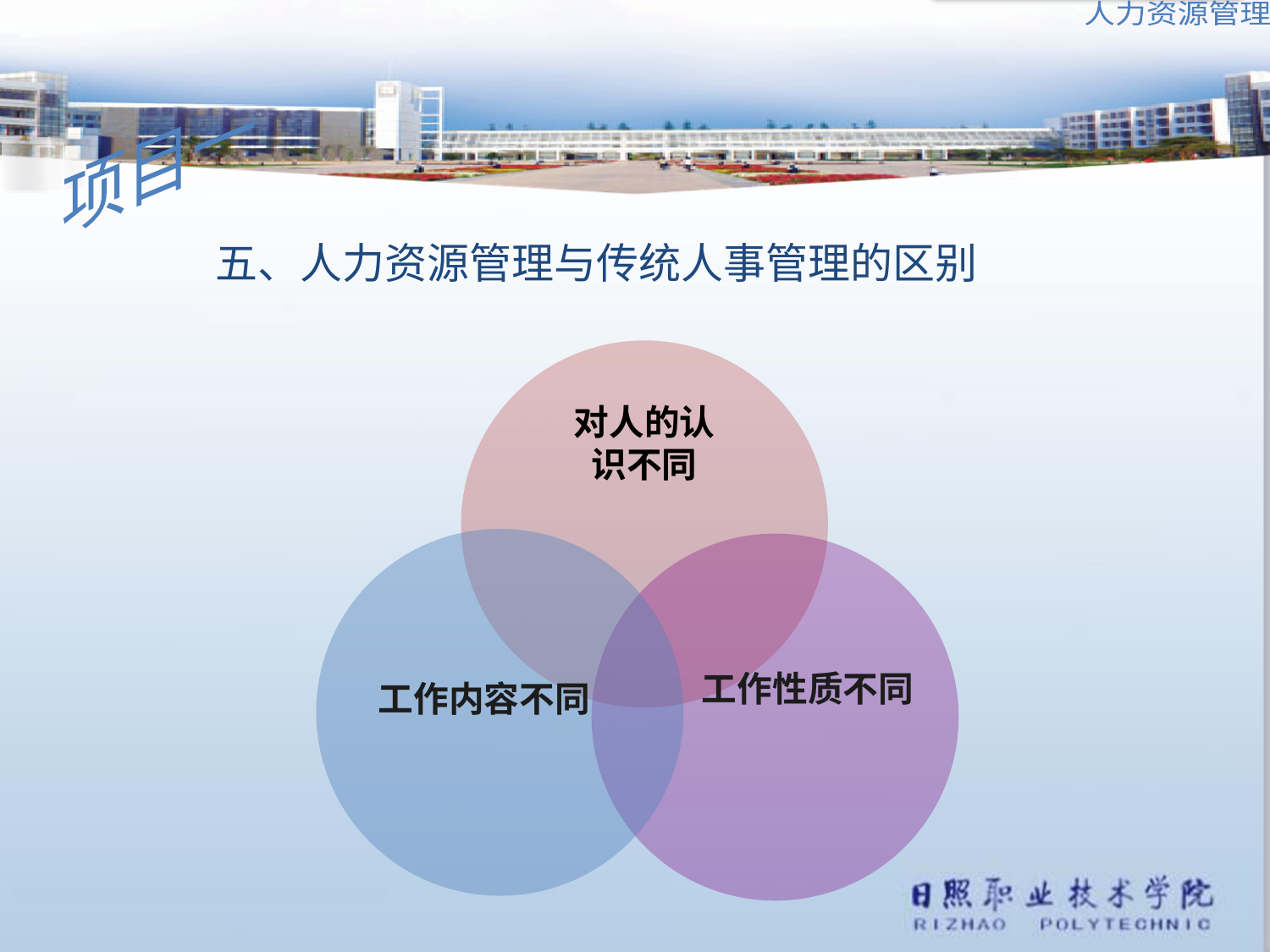

五、人力资源管理与传统人事管理的区别

对人的认识不同

工作性质不同
工作内容不同